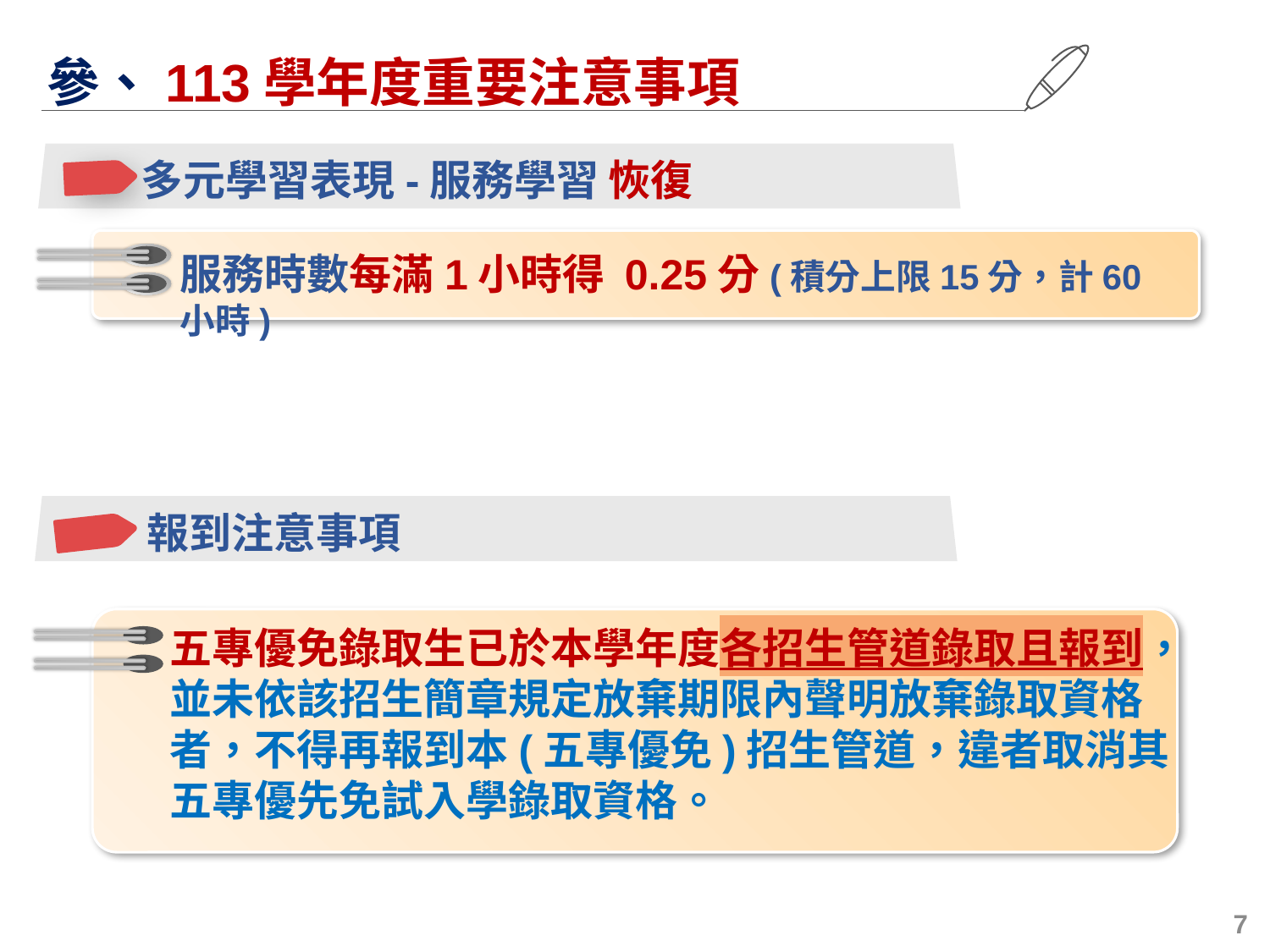

參、113學年度重要注意事項

多元學習表現-服務學習 恢復

服務時數每滿1小時得 0.25分(積分上限15分，計60小時)

報到注意事項

五專優免錄取生已於本學年度各招生管道錄取且報到，並未依該招生簡章規定放棄期限內聲明放棄錄取資格者，不得再報到本(五專優免)招生管道，違者取消其五專優先免試入學錄取資格。

7